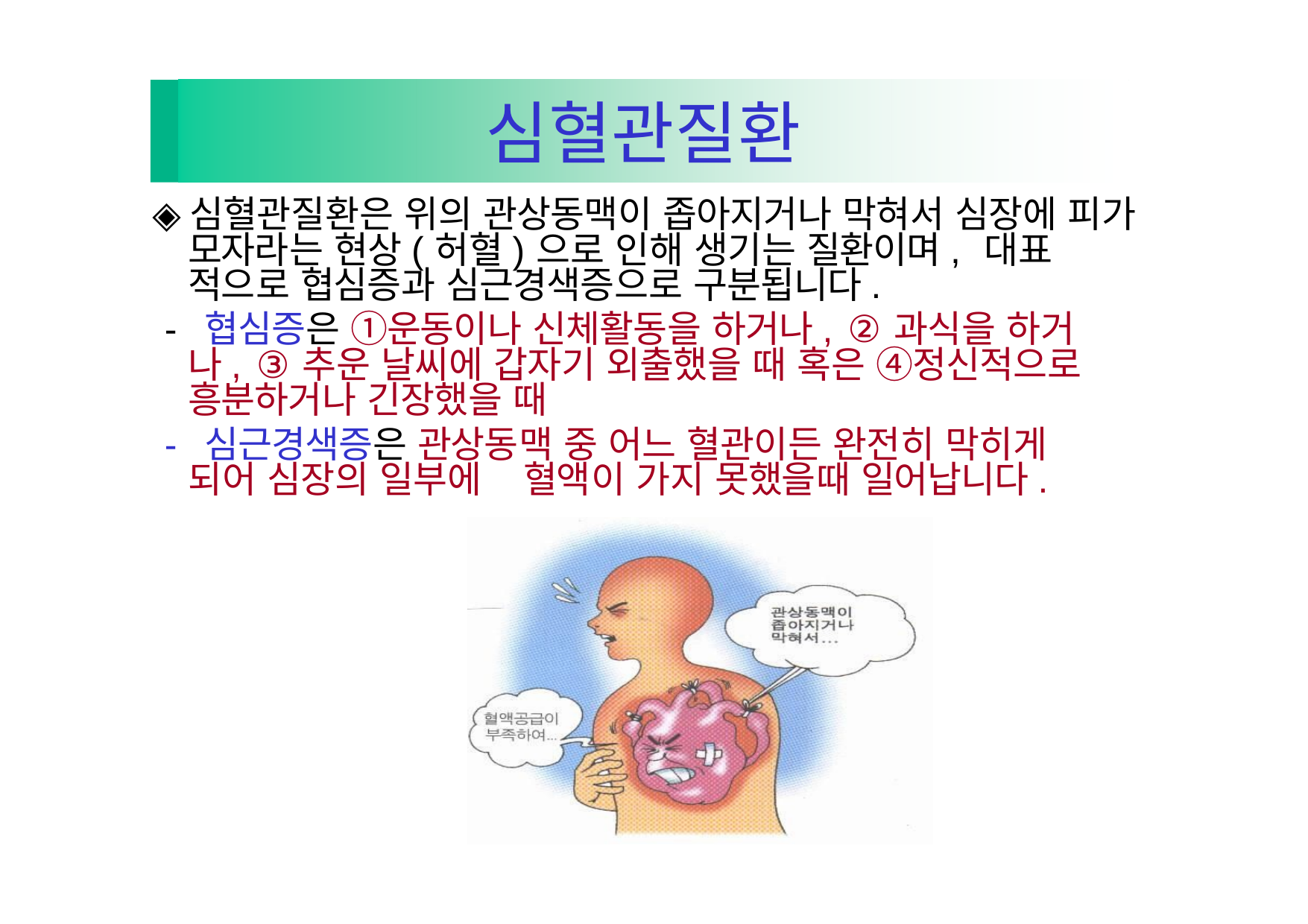

심혈관질환
◈심혈관질환은 위의 관상동맥이 좁아지거나 막혀서 심장에 피가 모자라는 현상(허혈)으로 인해 생기는 질환이며, 대표 적으로 협심증과 심근경색증으로 구분됩니다.

- 협심증은 ①운동이나 신체활동을 하거나, ②과식을 하거 나, ③추운 날씨에 갑자기 외출했을 때 혹은 ④정신적으로 흥분하거나 긴장했을 때

- 심근경색증은 관상동맥 중 어느 혈관이든 완전히 막히게 되어 심장의 일부에	혈액이 가지 못했을때 일어납니다.